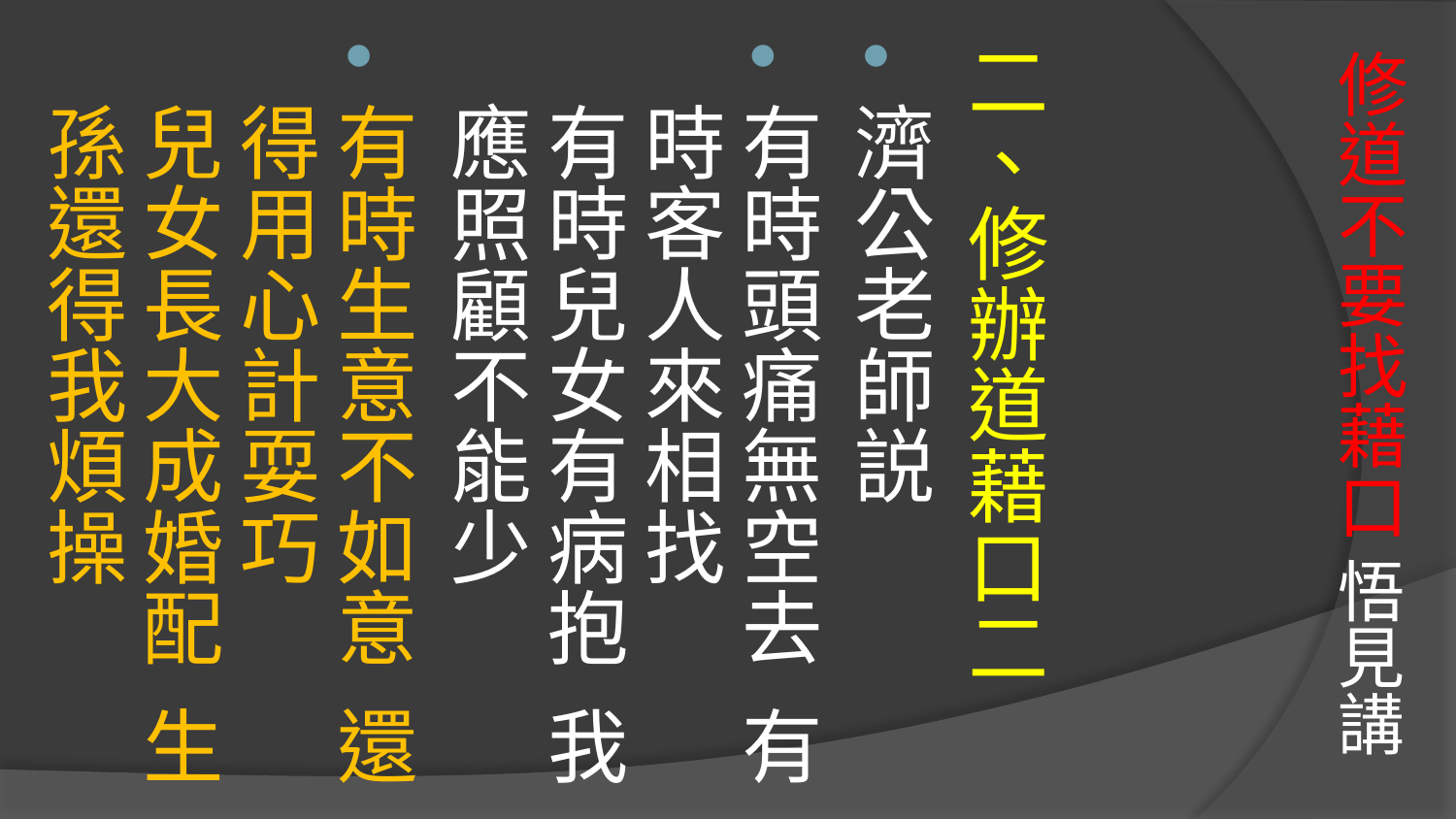

# 修道不要找藉口 悟見講
二、修辦道藉口二
濟公老師説
有時頭痛無空去  有時客人來相找
有時兒女有病抱  我應照顧不能少
有時生意不如意  還得用心計耍巧
兒女長大成婚配  生孫還得我煩操